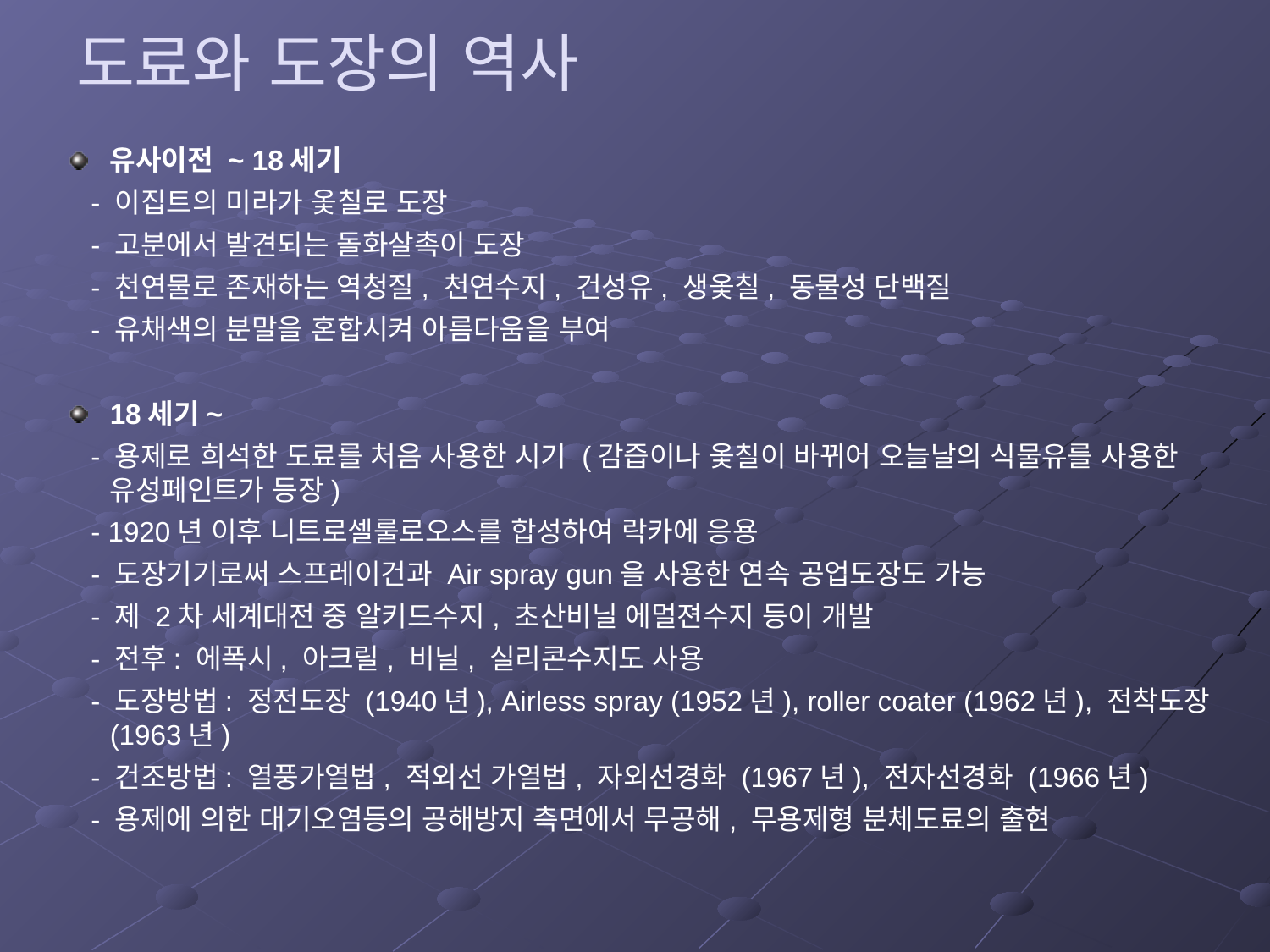

# 도료와 도장의 역사
유사이전 ~ 18세기
   - 이집트의 미라가 옻칠로 도장
   - 고분에서 발견되는 돌화살촉이 도장
   - 천연물로 존재하는 역청질, 천연수지, 건성유, 생옻칠, 동물성 단백질
   - 유채색의 분말을 혼합시켜 아름다움을 부여

18세기~
   - 용제로 희석한 도료를 처음 사용한 시기 (감즙이나 옻칠이 바뀌어 오늘날의 식물유를 사용한 유성페인트가 등장)
   - 1920년 이후 니트로셀룰로오스를 합성하여 락카에 응용
   - 도장기기로써 스프레이건과 Air spray gun을 사용한 연속 공업도장도 가능
   - 제 2차 세계대전 중 알키드수지, 초산비닐 에멀젼수지 등이 개발
   - 전후: 에폭시, 아크릴, 비닐, 실리콘수지도 사용
   - 도장방법: 정전도장 (1940년), Airless spray (1952년), roller coater (1962년), 전착도장 (1963년)
   - 건조방법: 열풍가열법, 적외선 가열법, 자외선경화 (1967년), 전자선경화 (1966년)
   - 용제에 의한 대기오염등의 공해방지 측면에서 무공해, 무용제형 분체도료의 출현